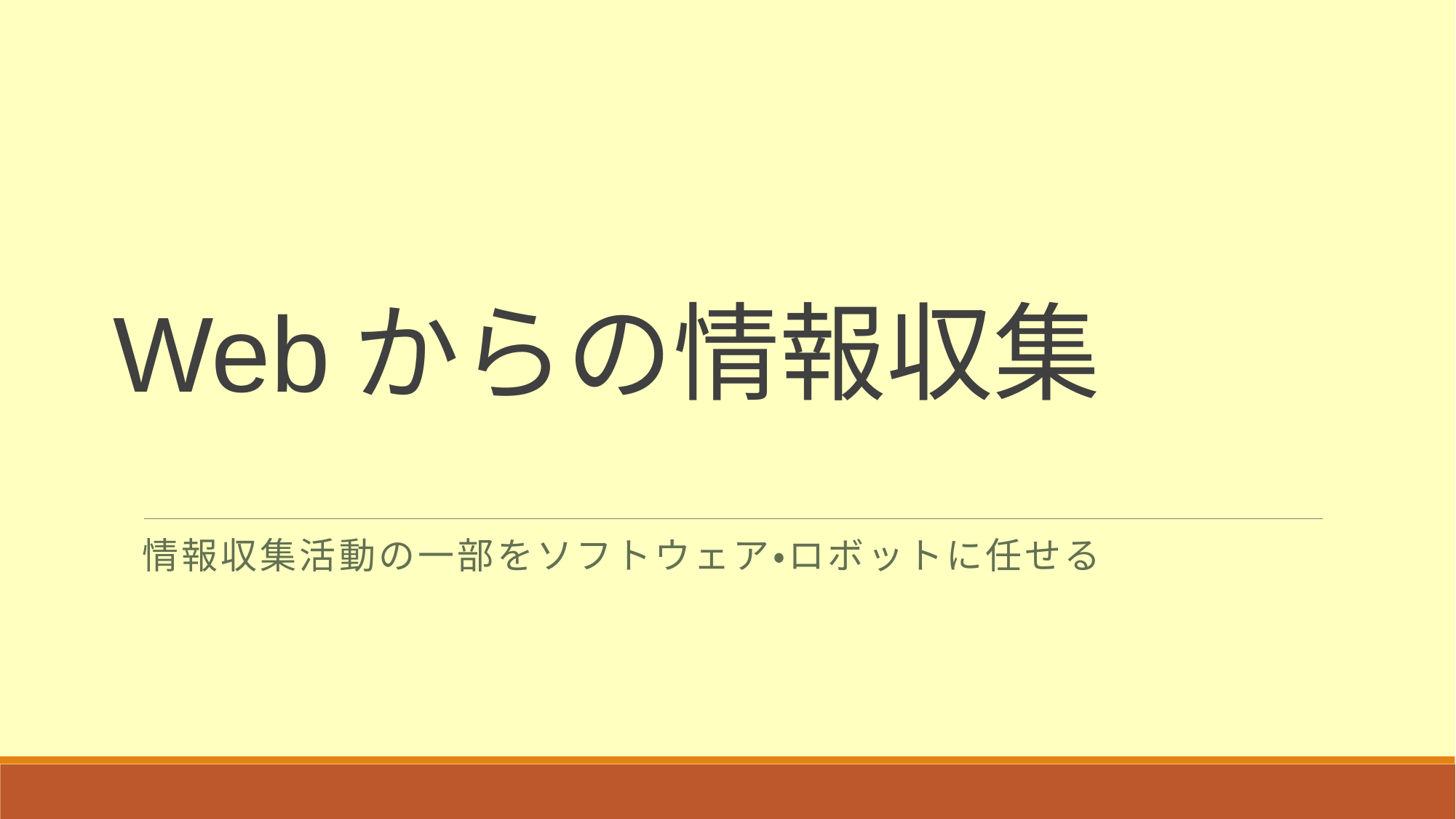

# Webからの情報収集
情報収集活動の一部をソフトウェア・ロボットに任せる